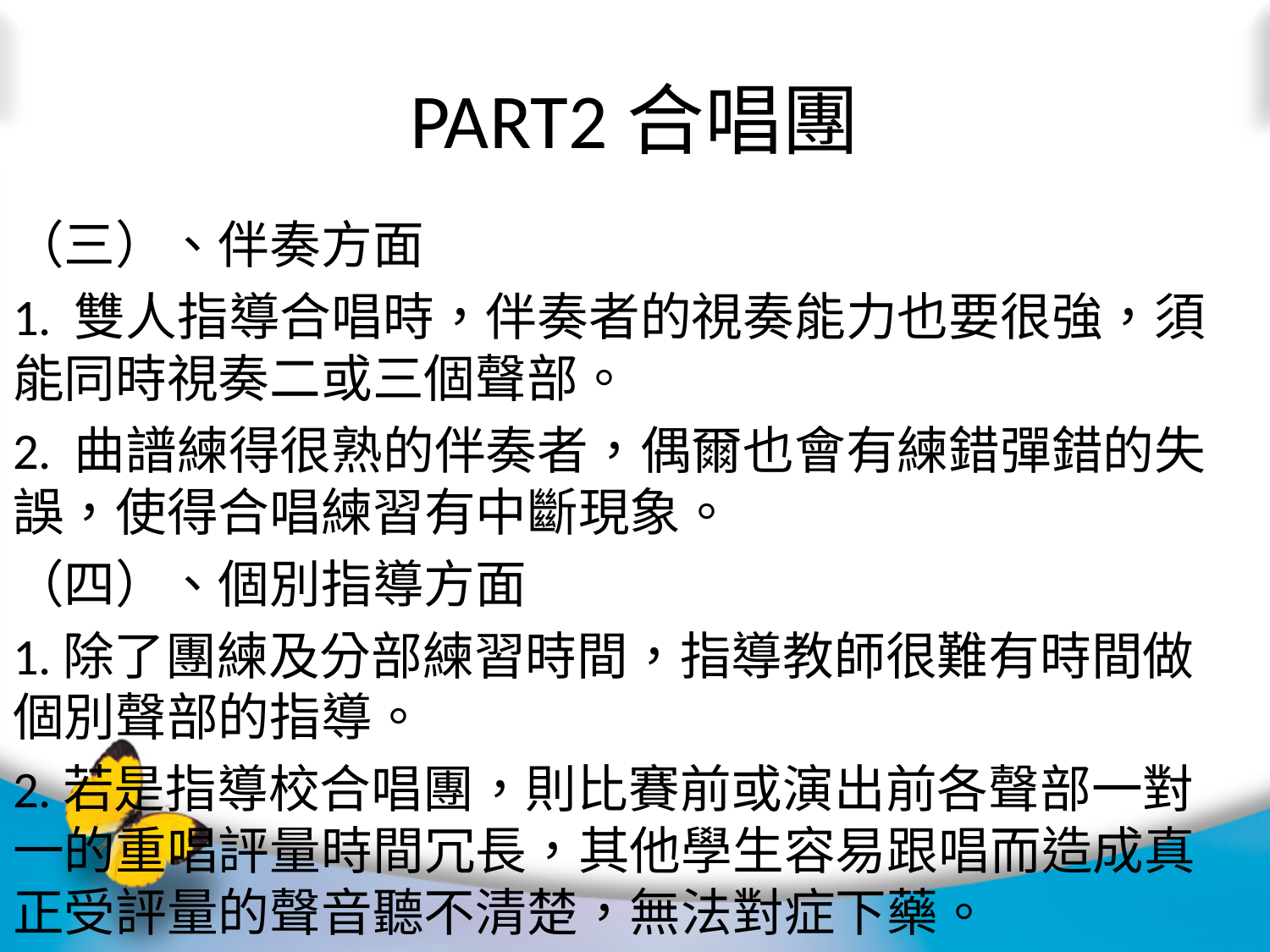

# PART2合唱團
（三）、伴奏方面
1. 雙人指導合唱時，伴奏者的視奏能力也要很強，須能同時視奏二或三個聲部。
2. 曲譜練得很熟的伴奏者，偶爾也會有練錯彈錯的失誤，使得合唱練習有中斷現象。
（四）、個別指導方面
1.除了團練及分部練習時間，指導教師很難有時間做個別聲部的指導。
2.若是指導校合唱團，則比賽前或演出前各聲部一對一的重唱評量時間冗長，其他學生容易跟唱而造成真正受評量的聲音聽不清楚，無法對症下藥。